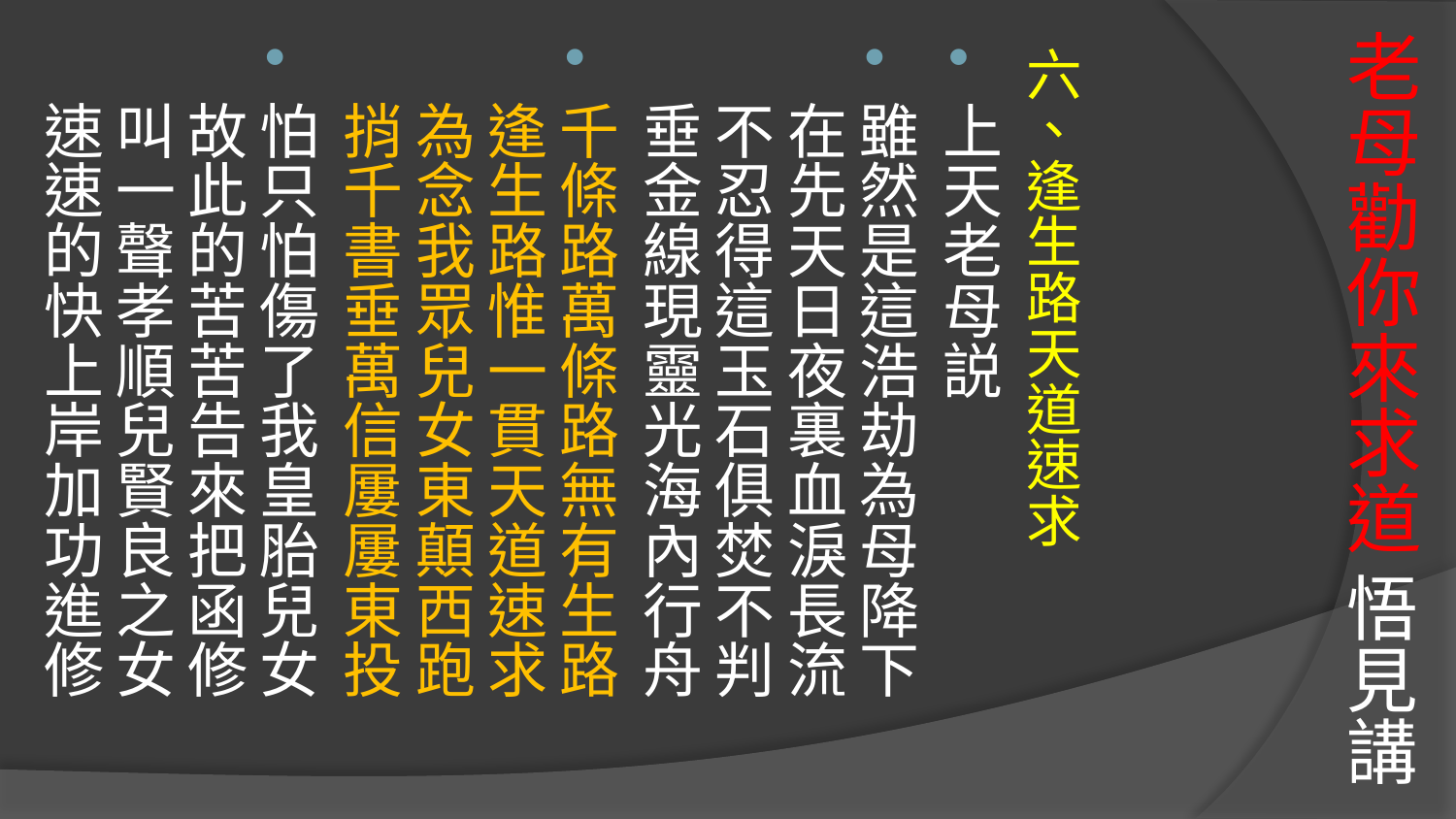

# 老母勸你來求道 悟見講
六、逢生路天道速求
上天老母説
雖然是這浩劫為母降下
在先天日夜裏血淚長流
不忍得這玉石俱焚不判 　
垂金線現靈光海內行舟
千條路萬條路無有生路
逢生路惟一貫天道速求
為念我眾兒女東顛西跑 　
捎千書垂萬信屢屢東投
怕只怕傷了我皇胎兒女 　
故此的苦苦告來把函修
叫一聲孝順兒賢良之女
速速的快上岸加功進修